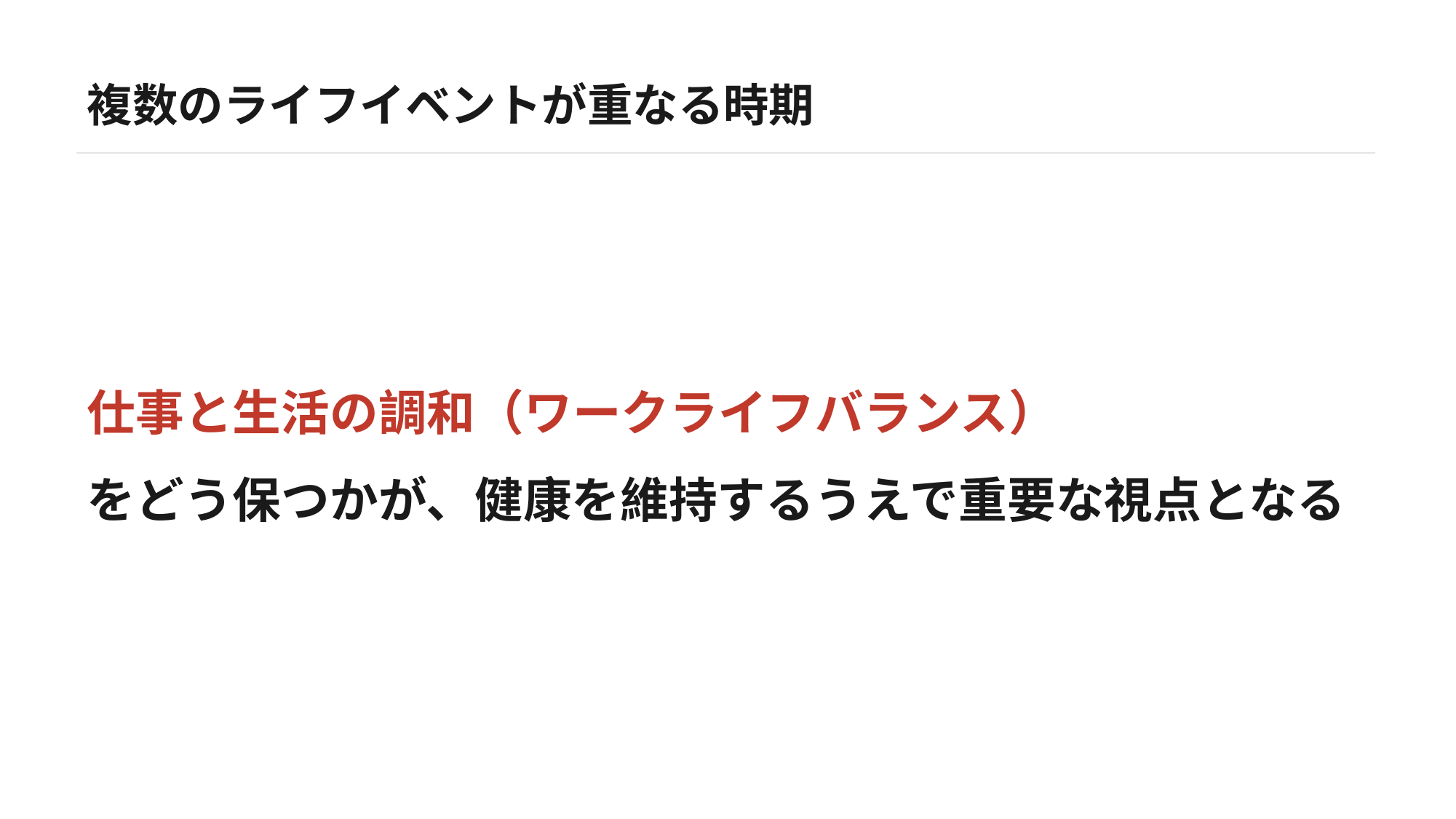

複数のライフイベントが重なる時期

仕事と生活の調和（ワークライフバランス）
をどう保つかが、健康を維持するうえで重要な視点となる